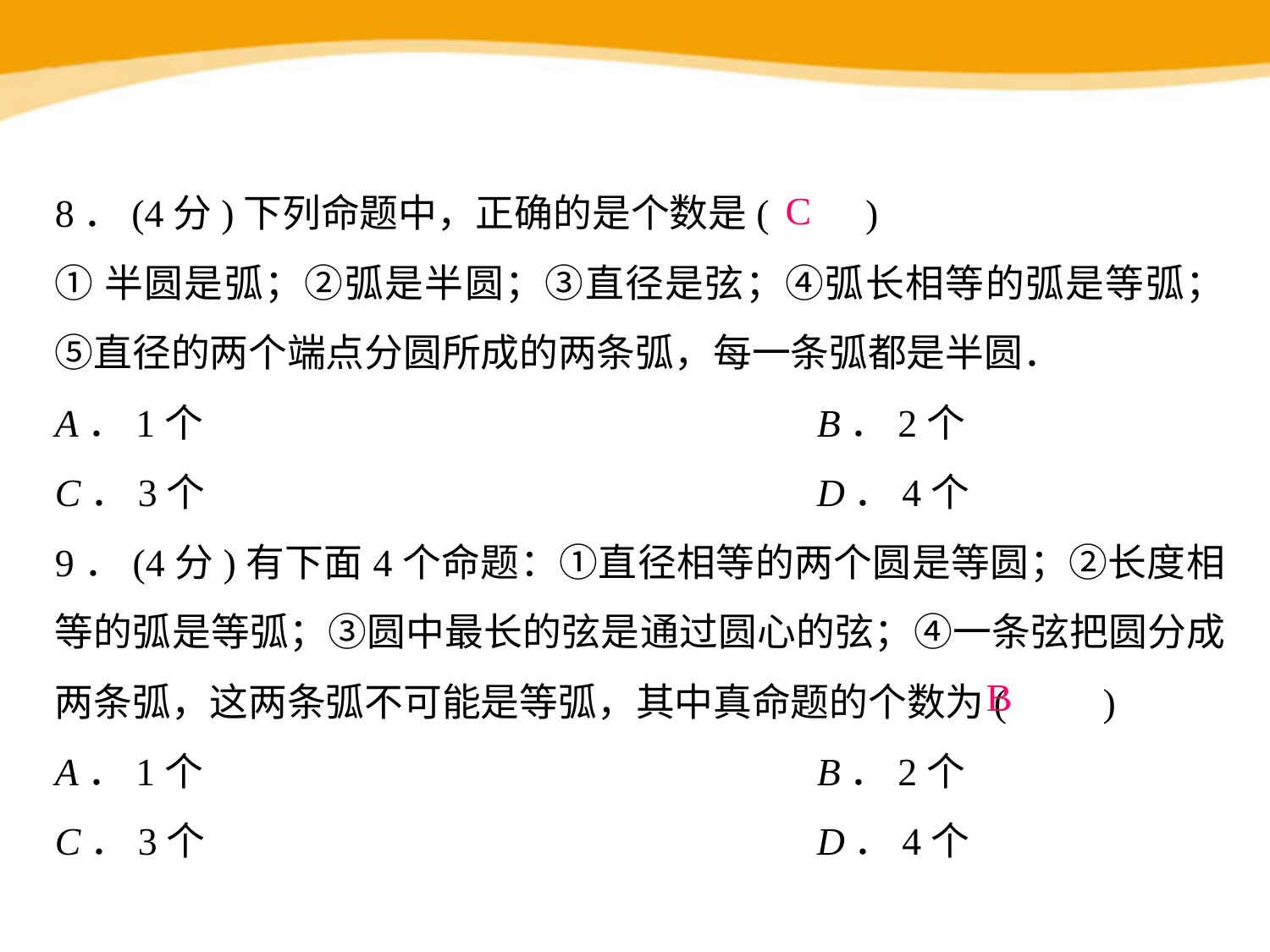

8．(4分)下列命题中，正确的是个数是(　　)
①半圆是弧；②弧是半圆；③直径是弦；④弧长相等的弧是等弧；⑤直径的两个端点分圆所成的两条弧，每一条弧都是半圆．
A．1个  					B．2个
C．3个  					D．4个
9．(4分)有下面4个命题：①直径相等的两个圆是等圆；②长度相等的弧是等弧；③圆中最长的弦是通过圆心的弦；④一条弦把圆分成两条弧，这两条弧不可能是等弧，其中真命题的个数为(　　)
A．1个  					B．2个
C．3个  					D．4个
C
B